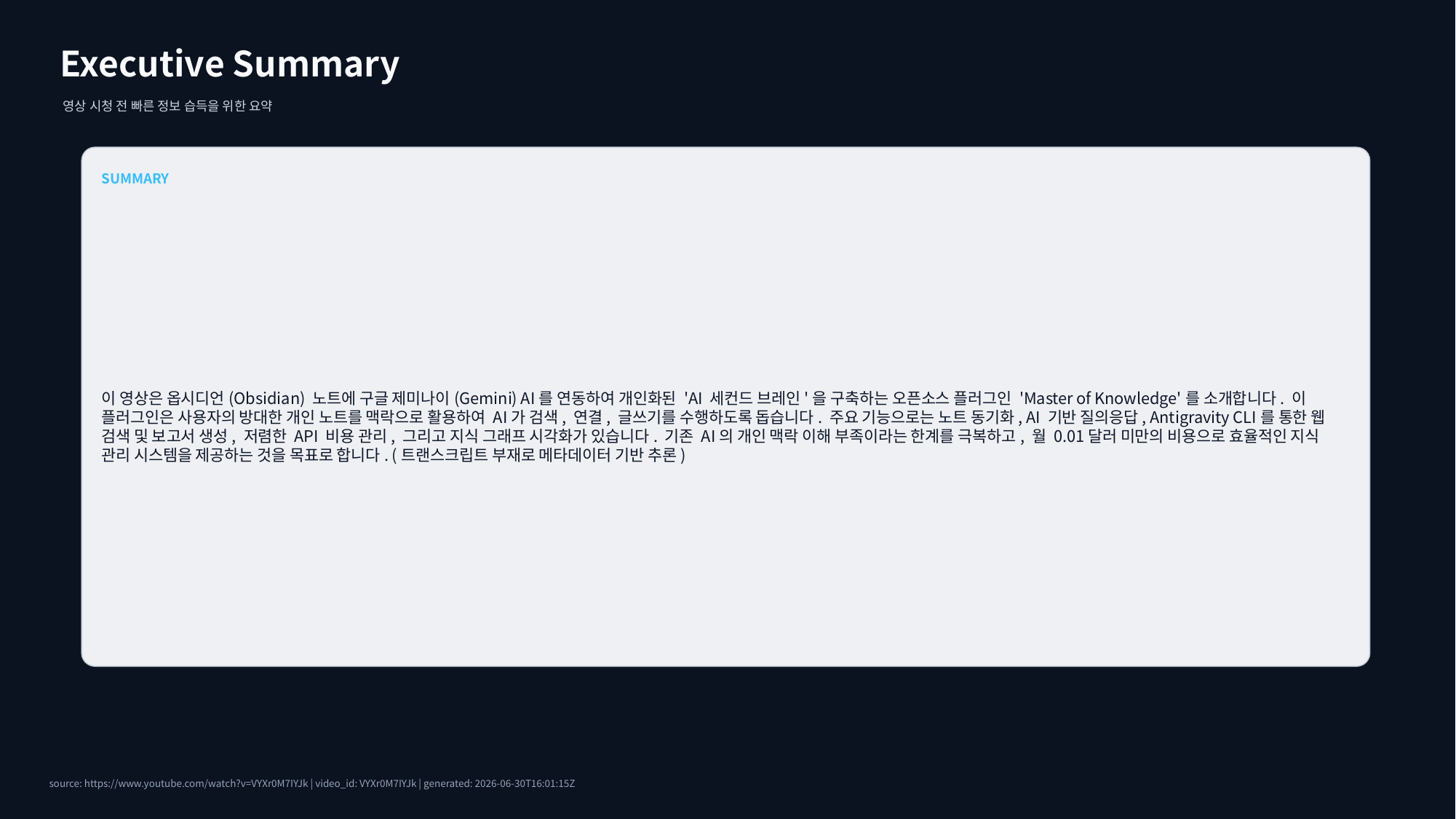

Executive Summary
영상 시청 전 빠른 정보 습득을 위한 요약

SUMMARY
이 영상은 옵시디언(Obsidian) 노트에 구글 제미나이(Gemini) AI를 연동하여 개인화된 'AI 세컨드 브레인'을 구축하는 오픈소스 플러그인 'Master of Knowledge'를 소개합니다. 이 플러그인은 사용자의 방대한 개인 노트를 맥락으로 활용하여 AI가 검색, 연결, 글쓰기를 수행하도록 돕습니다. 주요 기능으로는 노트 동기화, AI 기반 질의응답, Antigravity CLI를 통한 웹 검색 및 보고서 생성, 저렴한 API 비용 관리, 그리고 지식 그래프 시각화가 있습니다. 기존 AI의 개인 맥락 이해 부족이라는 한계를 극복하고, 월 0.01달러 미만의 비용으로 효율적인 지식 관리 시스템을 제공하는 것을 목표로 합니다. (트랜스크립트 부재로 메타데이터 기반 추론)
source: https://www.youtube.com/watch?v=VYXr0M7IYJk | video_id: VYXr0M7IYJk | generated: 2026-06-30T16:01:15Z